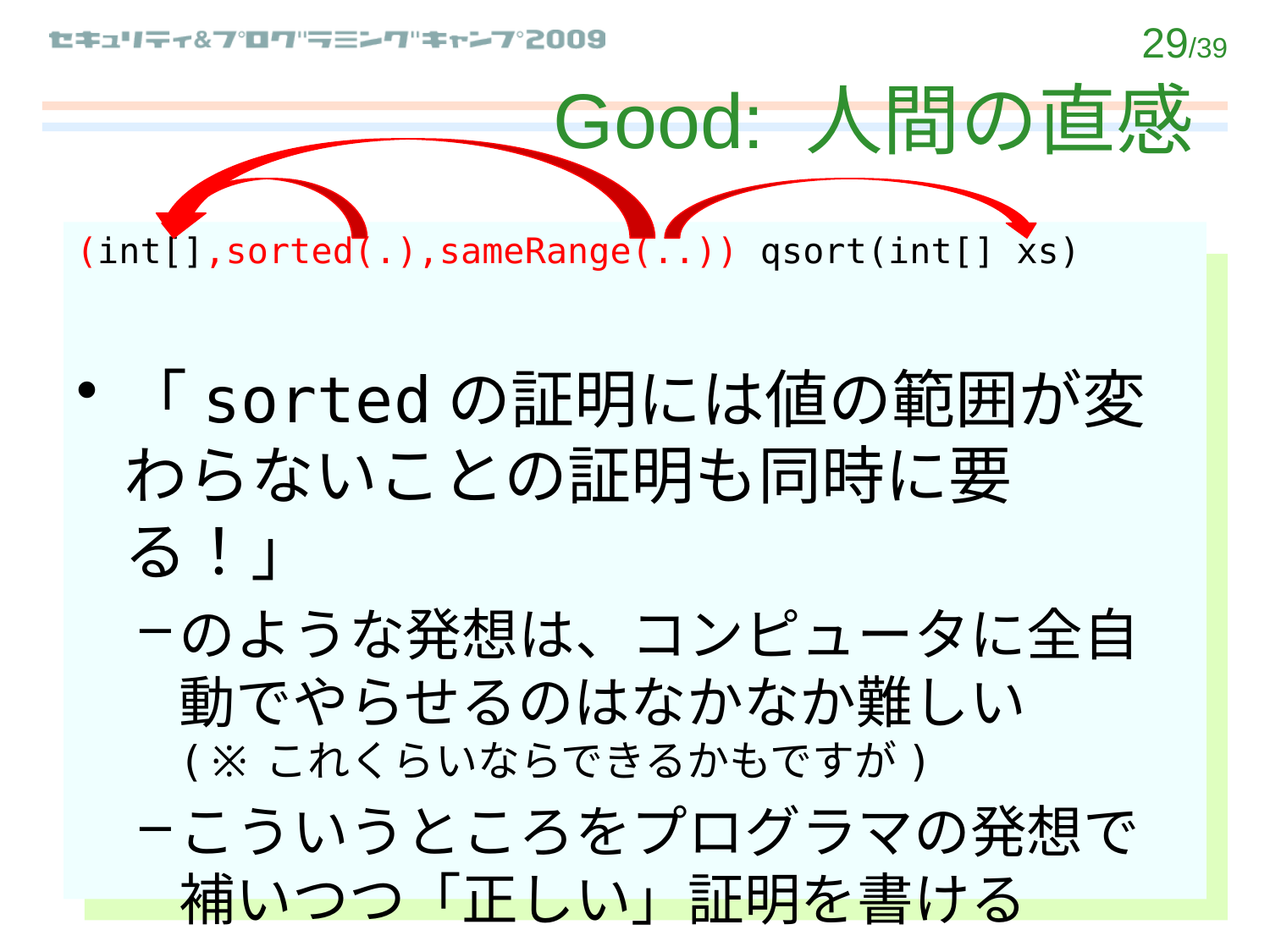

# Good: 人間の直感

(int[],sorted(.),sameRange(..)) qsort(int[] xs)

「sortedの証明には値の範囲が変わらないことの証明も同時に要る！」
のような発想は、コンピュータに全自動でやらせるのはなかなか難しい
(※これくらいならできるかもですが)
こういうところをプログラマの発想で補いつつ「正しい」証明を書ける